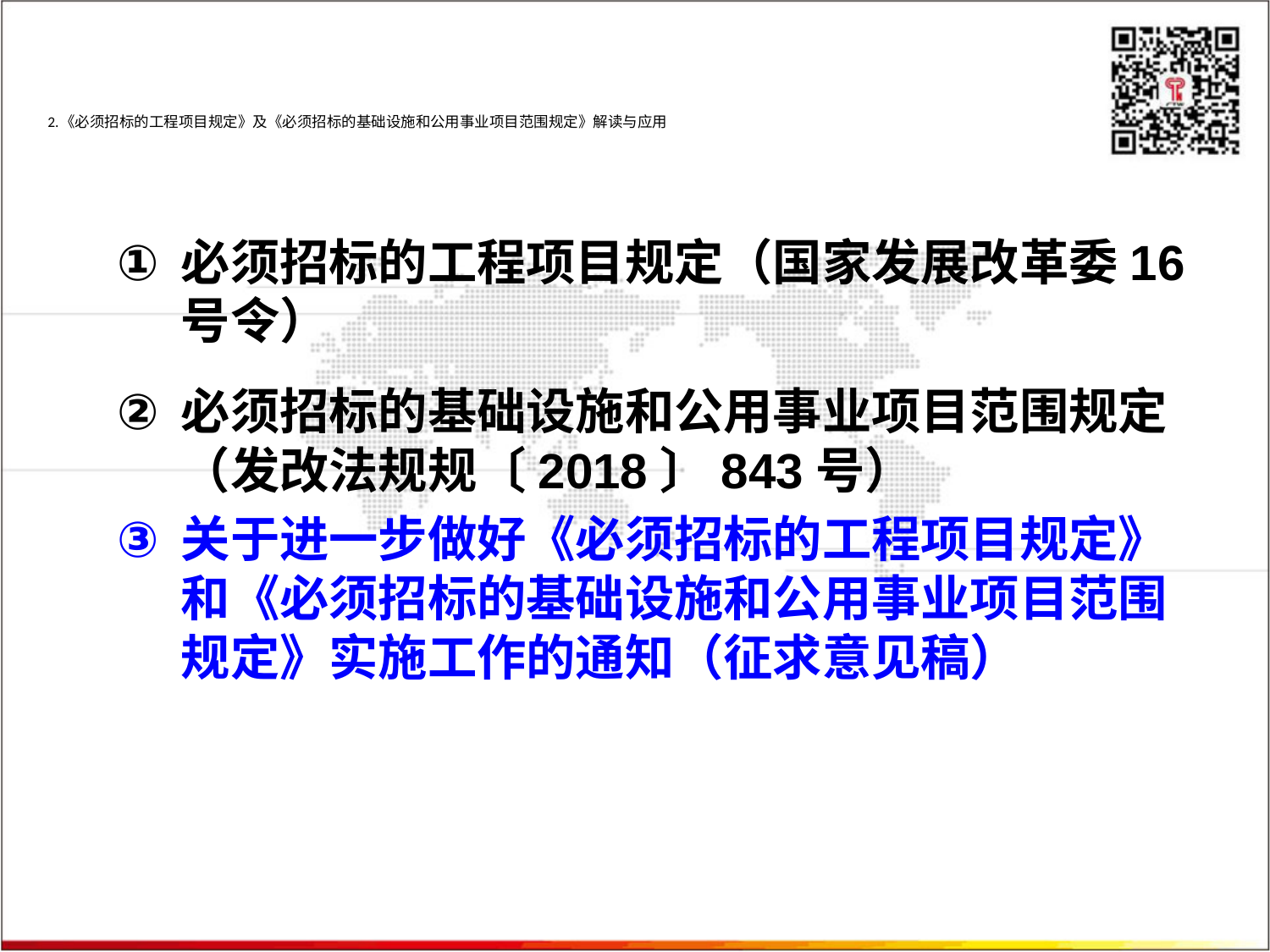

# 2.《必须招标的工程项目规定》及《必须招标的基础设施和公用事业项目范围规定》解读与应用
必须招标的工程项目规定（国家发展改革委16号令）
必须招标的基础设施和公用事业项目范围规定（发改法规规〔2018〕843号）
关于进一步做好《必须招标的工程项目规定》和《必须招标的基础设施和公用事业项目范围规定》实施工作的通知（征求意见稿）